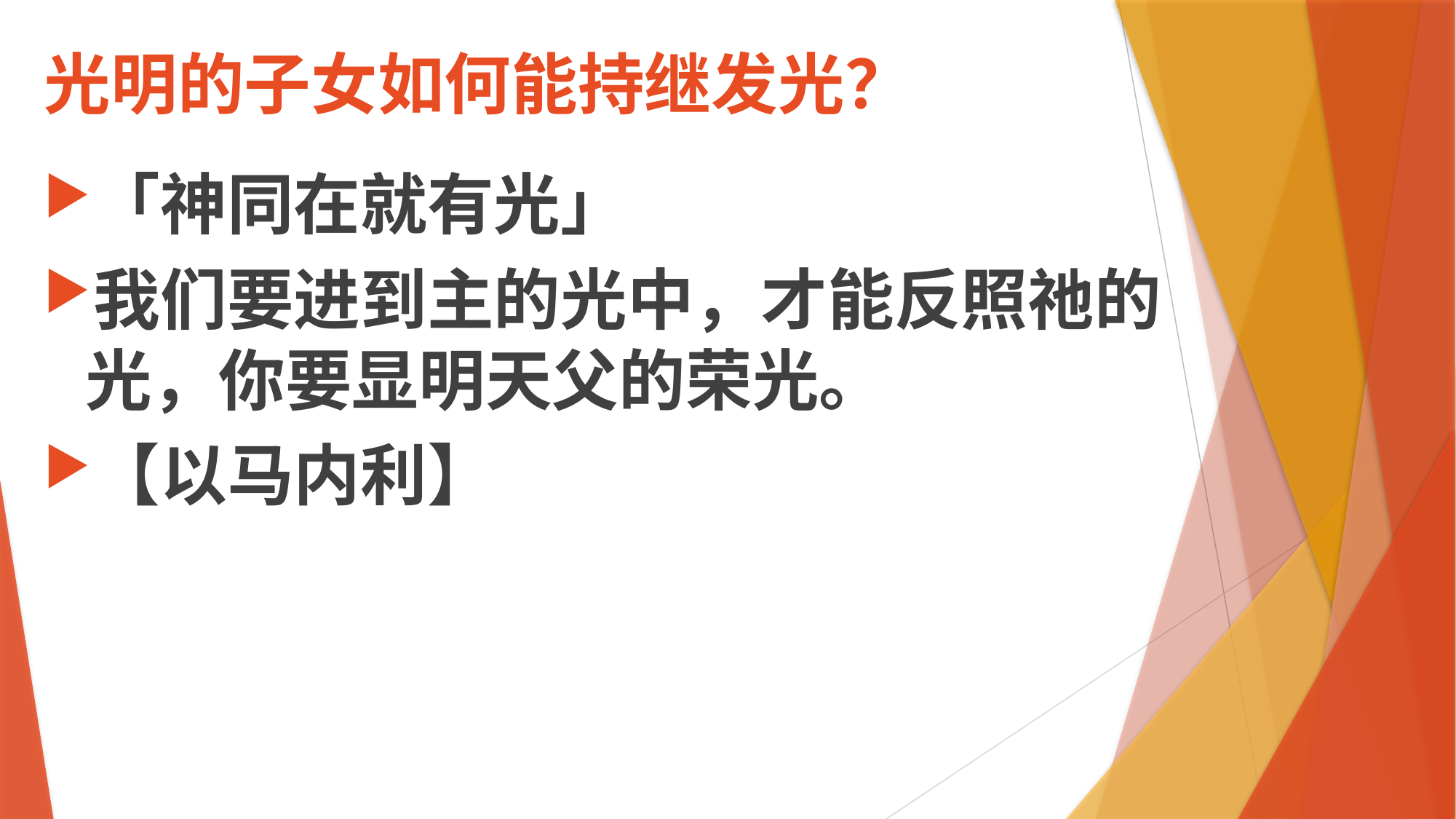

# 光明的子女如何能持继发光？
「神同在就有光」
我们要进到主的光中，才能反照祂的光，你要显明天父的荣光。
【以马内利】